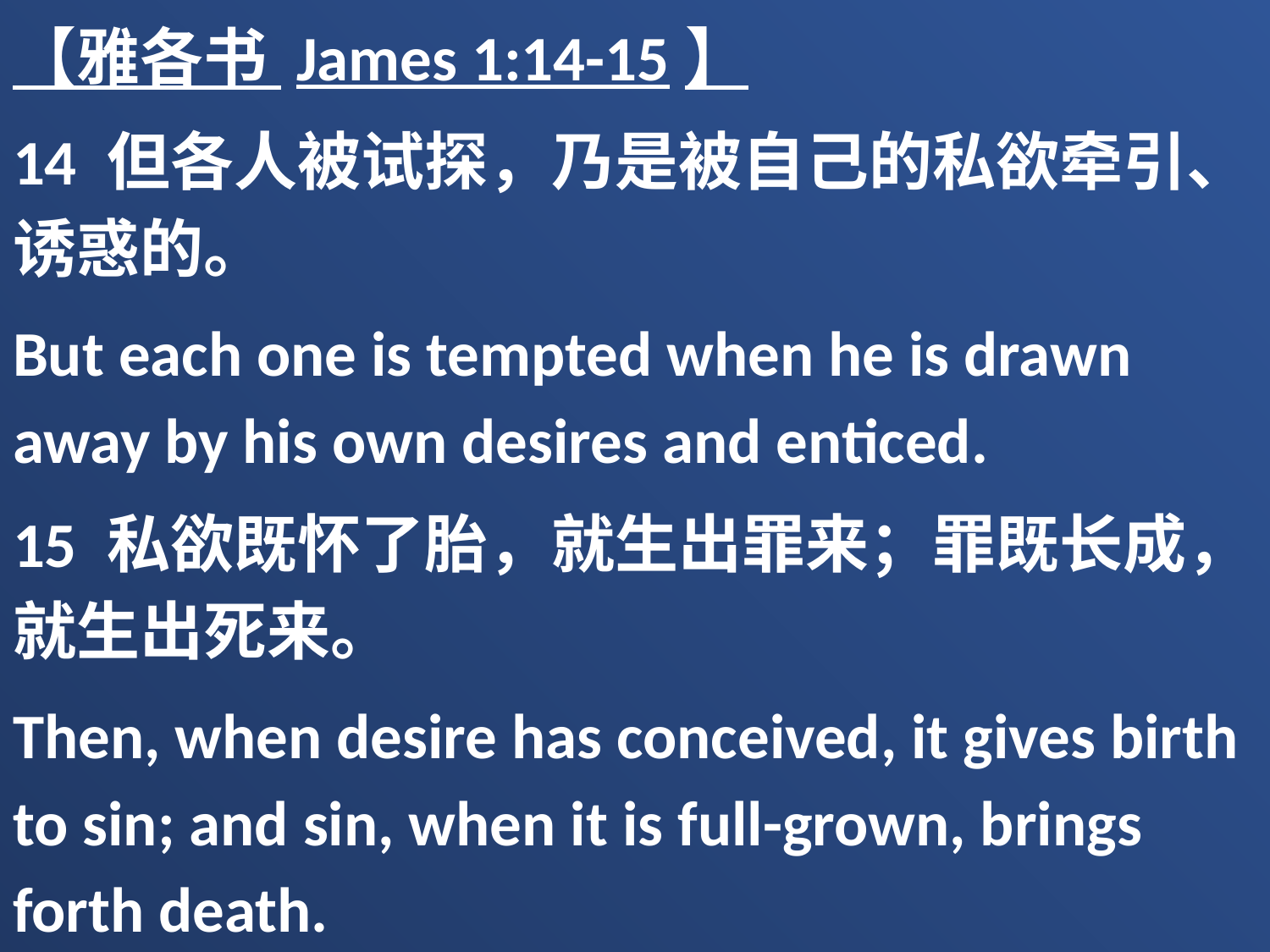

【雅各书 James 1:14-15】
14 但各人被试探，乃是被自己的私欲牵引、诱惑的。
But each one is tempted when he is drawn away by his own desires and enticed.
15 私欲既怀了胎，就生出罪来；罪既长成，就生出死来。
Then, when desire has conceived, it gives birth to sin; and sin, when it is full-grown, brings forth death.